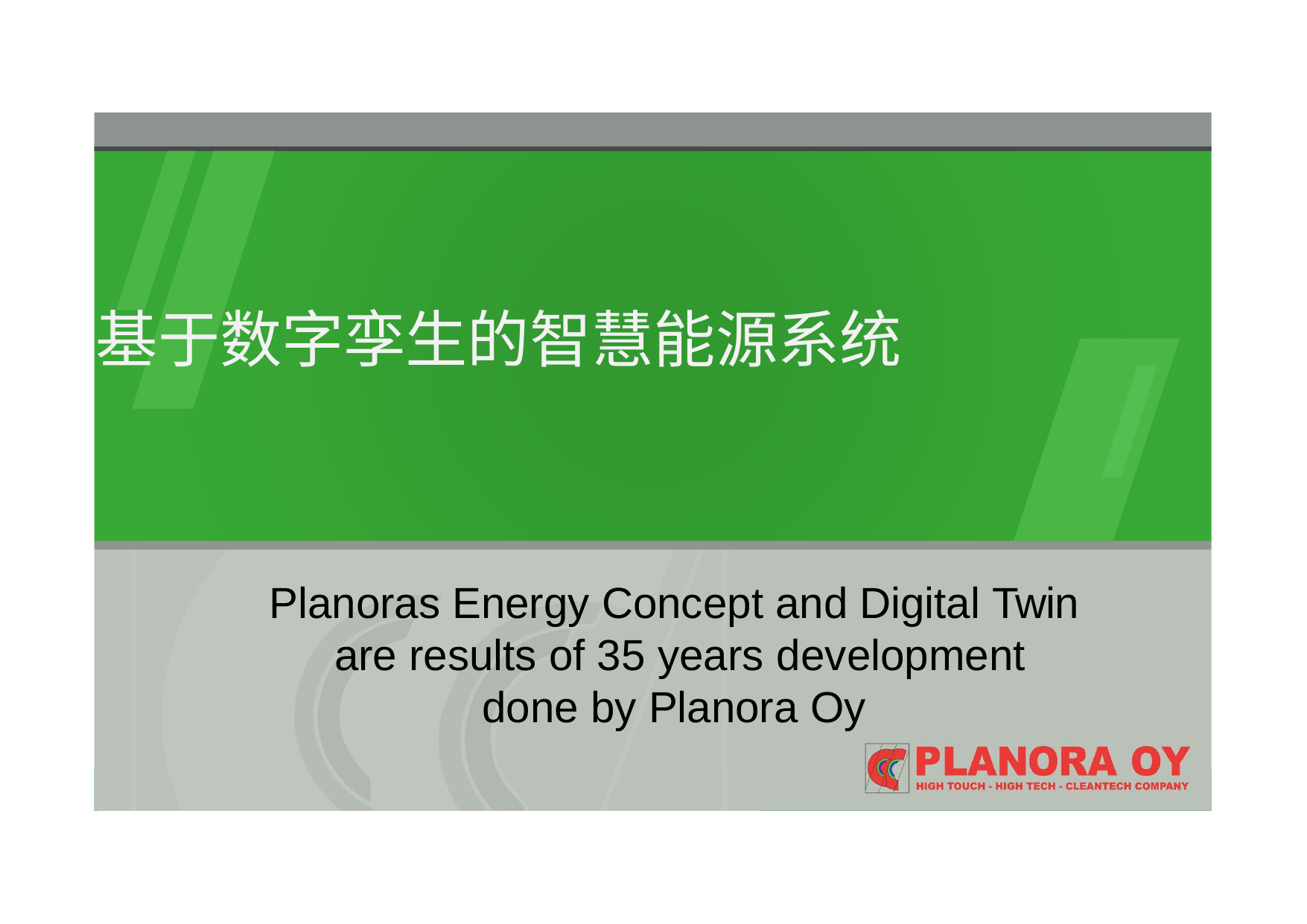

# 基于数字孪生的智慧能源系统

Planoras Energy Concept and Digital Twin  are results of 35 years development
done by Planora Oy